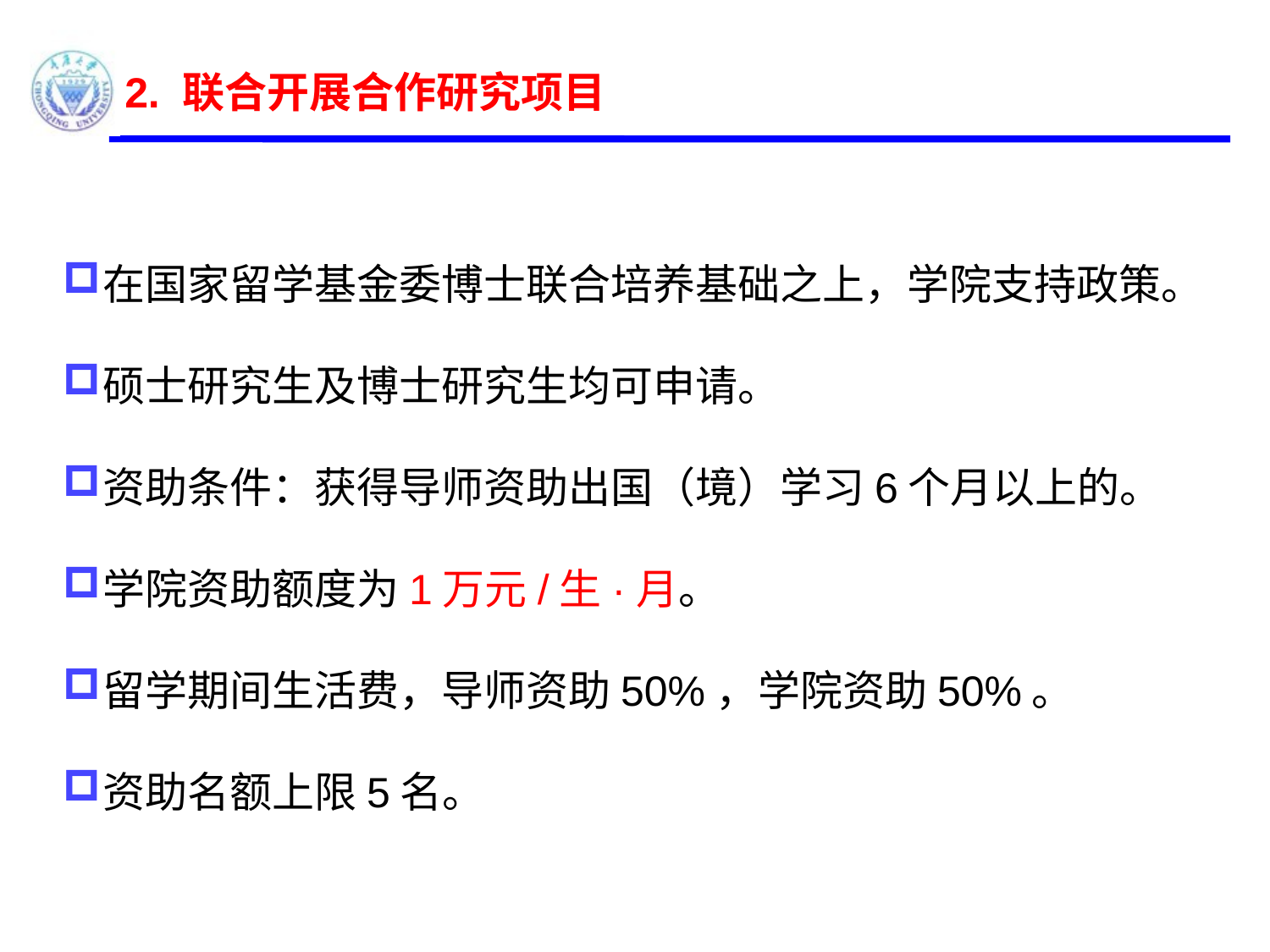

2. 联合开展合作研究项目
在国家留学基金委博士联合培养基础之上，学院支持政策。
硕士研究生及博士研究生均可申请。
资助条件：获得导师资助出国（境）学习6个月以上的。
学院资助额度为1万元/生·月。
留学期间生活费，导师资助50%，学院资助50%。
资助名额上限5名。